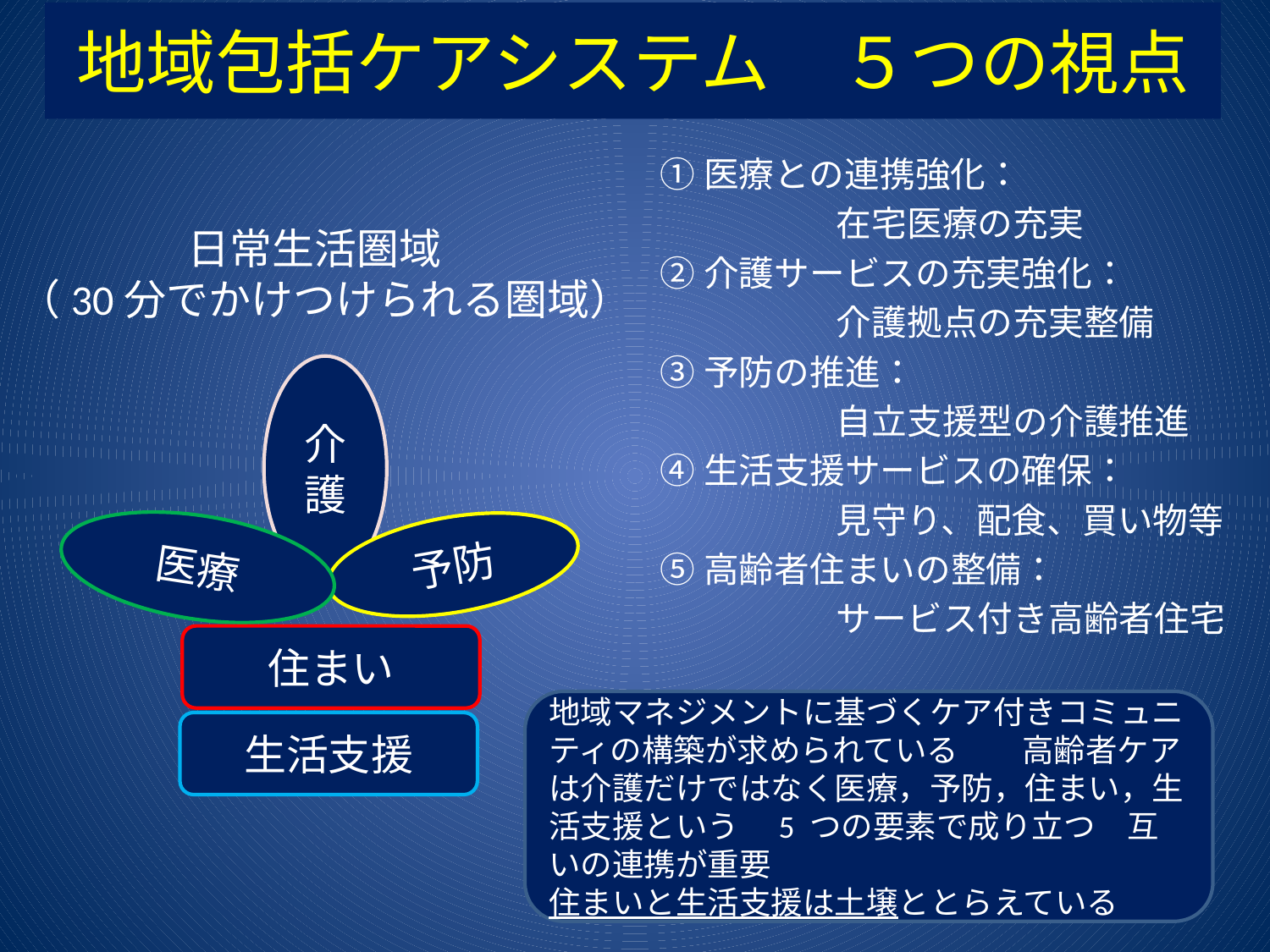

# 地域包括ケアシステム　５つの視点
①医療との連携強化：
　　　　　在宅医療の充実
②介護サービスの充実強化：
　　　　　介護拠点の充実整備
③予防の推進：
　　　　　自立支援型の介護推進
④生活支援サービスの確保：
　　　　　見守り、配食、買い物等
⑤高齢者住まいの整備：
　　　　　サービス付き高齢者住宅

　　　　日常生活圏域
（30分でかけつけられる圏域）
介護
医療
予防
住まい

地域マネジメントに基づくケア付きコミュニティの構築が求められている　　高齢者ケアは介護だけではなく医療，予防，住まい，生活支援という　5 つの要素で成り立つ　互いの連携が重要
住まいと生活支援は土壌ととらえている

生活支援